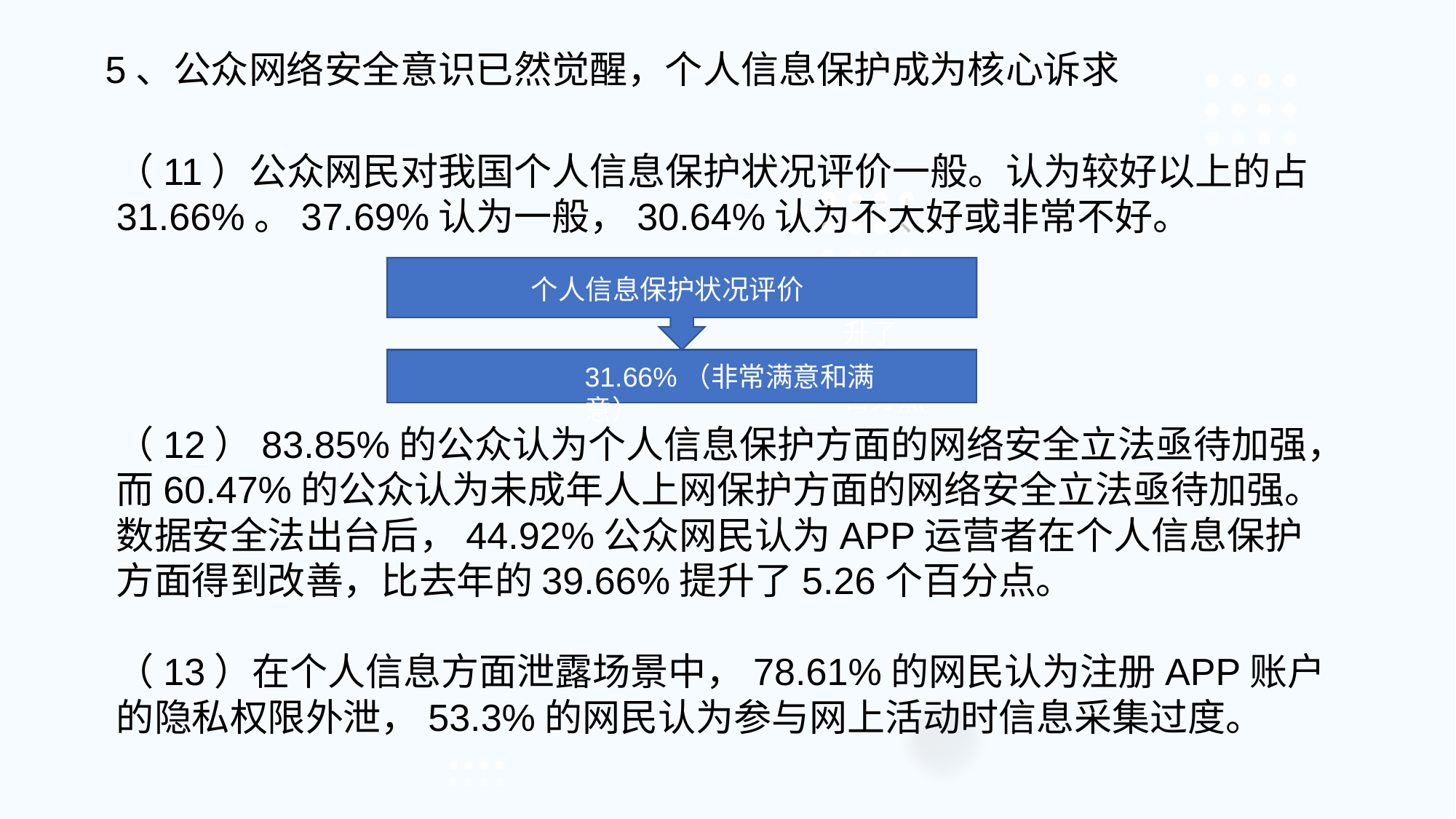

5、公众网络安全意识已然觉醒，个人信息保护成为核心诉求

（11）公众网民对我国个人信息保护状况评价一般。认为较好以上的占31.66%。37.69%认为一般，30.64%认为不太好或非常不好。

（12）83.85%的公众认为个人信息保护方面的网络安全立法亟待加强，而60.47%的公众认为未成年人上网保护方面的网络安全立法亟待加强。数据安全法出台后，44.92%公众网民认为APP运营者在个人信息保护方面得到改善，比去年的39.66%提升了5.26个百分点。

（13）在个人信息方面泄露场景中，78.61%的网民认为注册APP账户的隐私权限外泄，53.3%的网民认为参与网上活动时信息采集过度。

个人信息保护状况评价
比去年上升了1.27个百分点

31.66%（非常满意和满意）